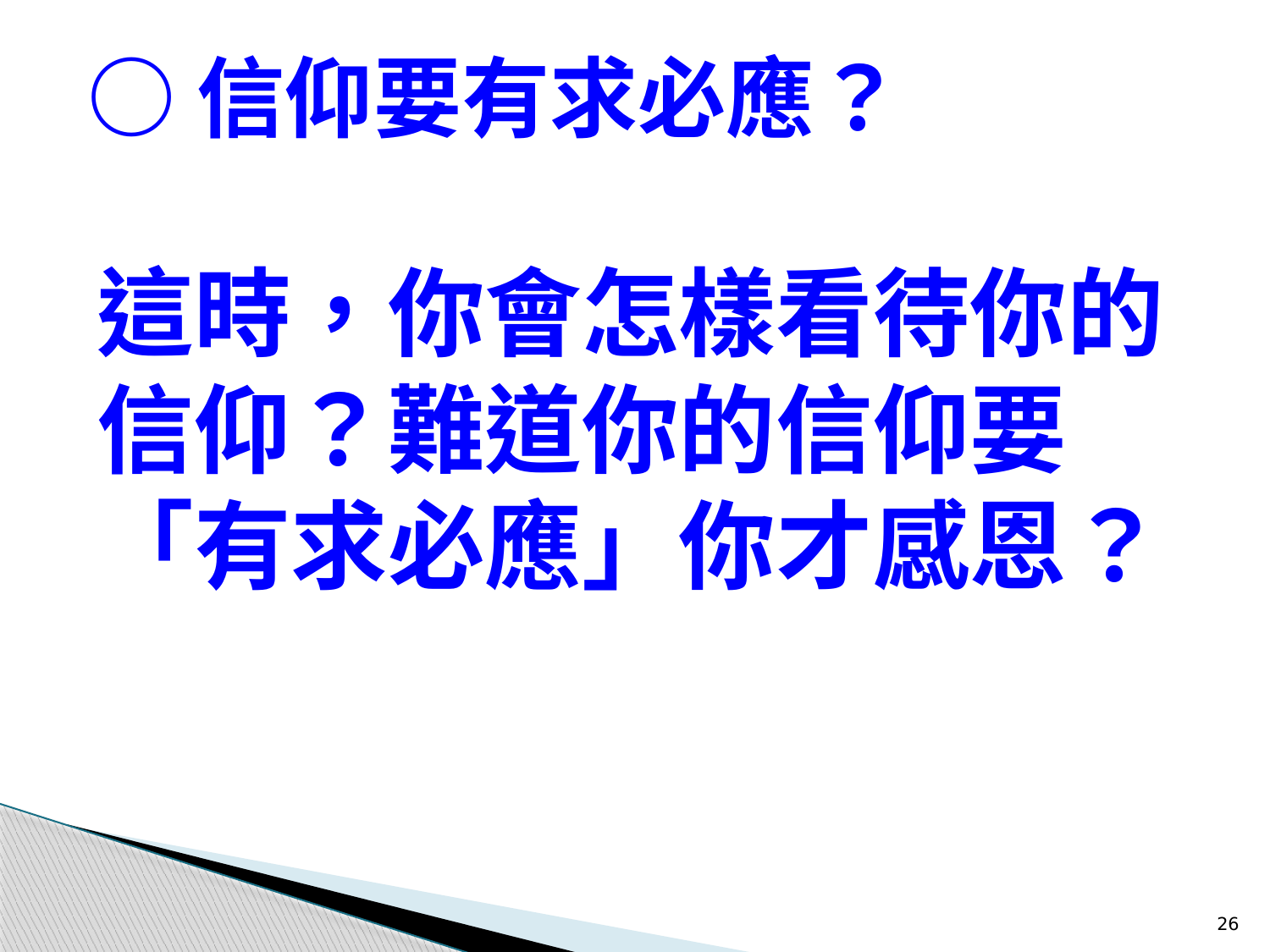

○信仰要有求必應？
這時，你會怎樣看待你的信仰？難道你的信仰要「有求必應」你才感恩？

26